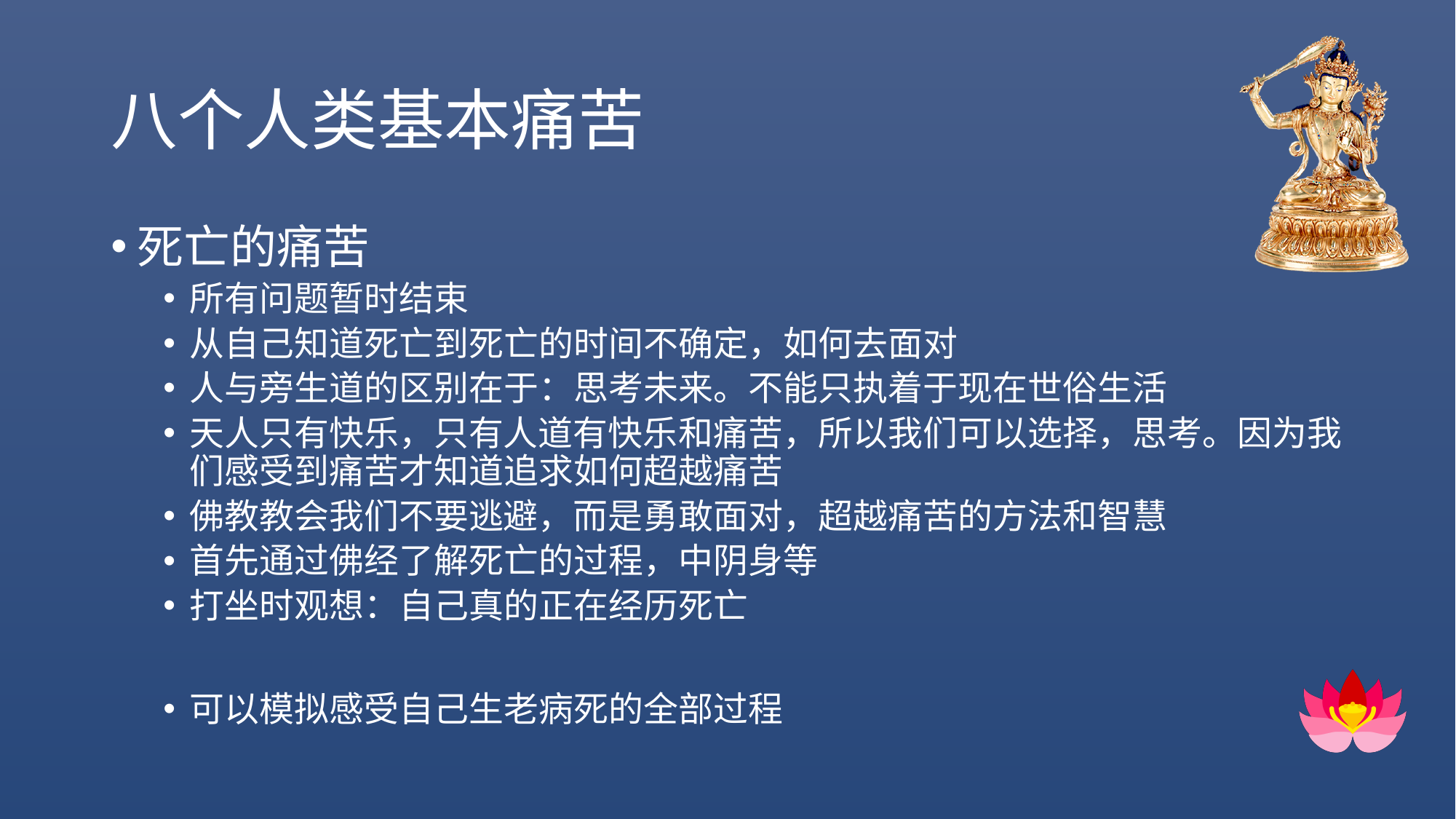

# 八个人类基本痛苦
死亡的痛苦
所有问题暂时结束
从自己知道死亡到死亡的时间不确定，如何去面对
人与旁生道的区别在于：思考未来。不能只执着于现在世俗生活
天人只有快乐，只有人道有快乐和痛苦，所以我们可以选择，思考。因为我们感受到痛苦才知道追求如何超越痛苦
佛教教会我们不要逃避，而是勇敢面对，超越痛苦的方法和智慧
首先通过佛经了解死亡的过程，中阴身等
打坐时观想：自己真的正在经历死亡

可以模拟感受自己生老病死的全部过程